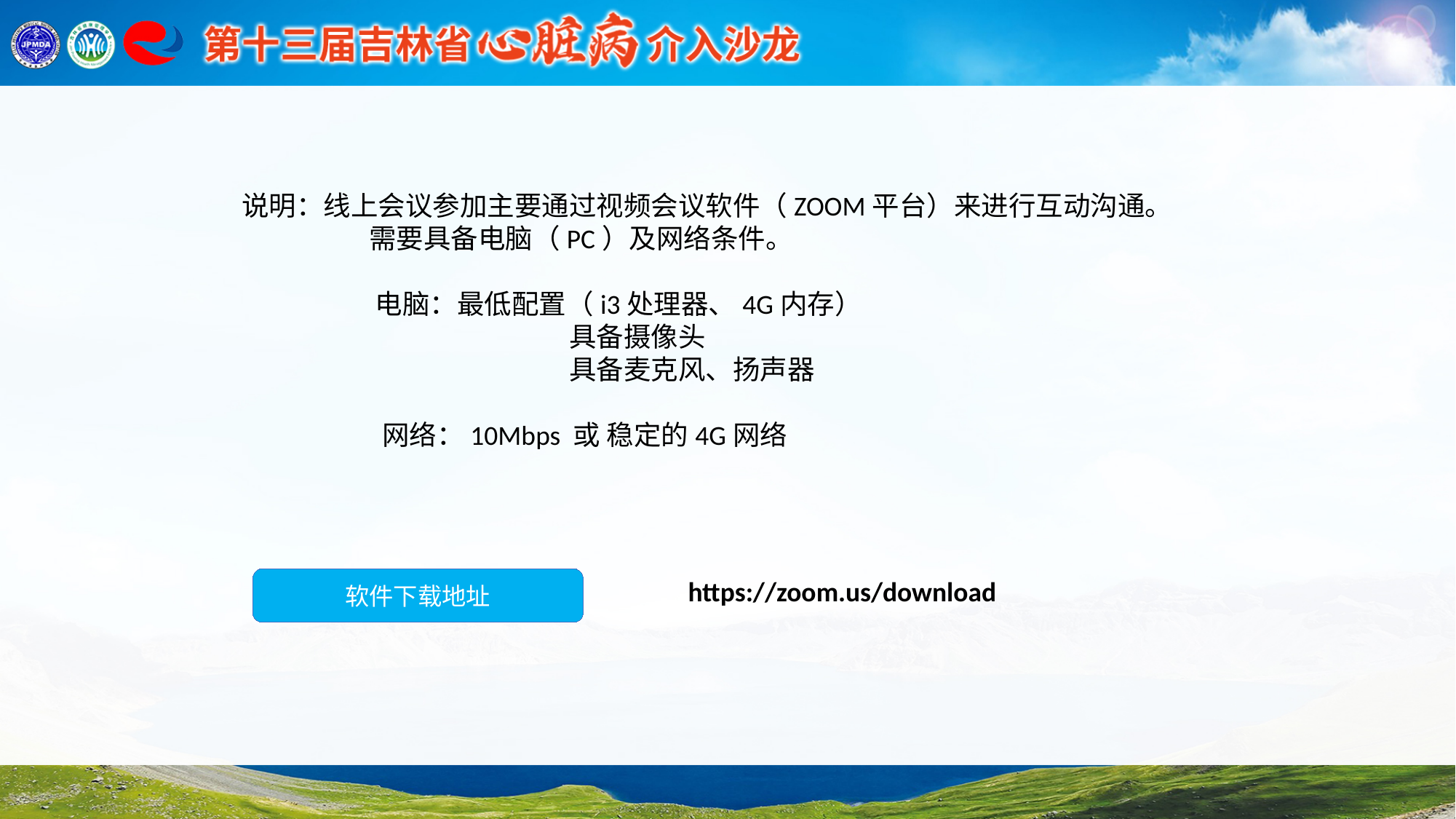

说明：线上会议参加主要通过视频会议软件（ZOOM平台）来进行互动沟通。
	   需要具备电脑（PC）及网络条件。
	    电脑：最低配置（i3处理器、4G内存）
			具备摄像头
			具备麦克风、扬声器

	    网络：10Mbps 或 稳定的4G网络
软件下载地址
https://zoom.us/download